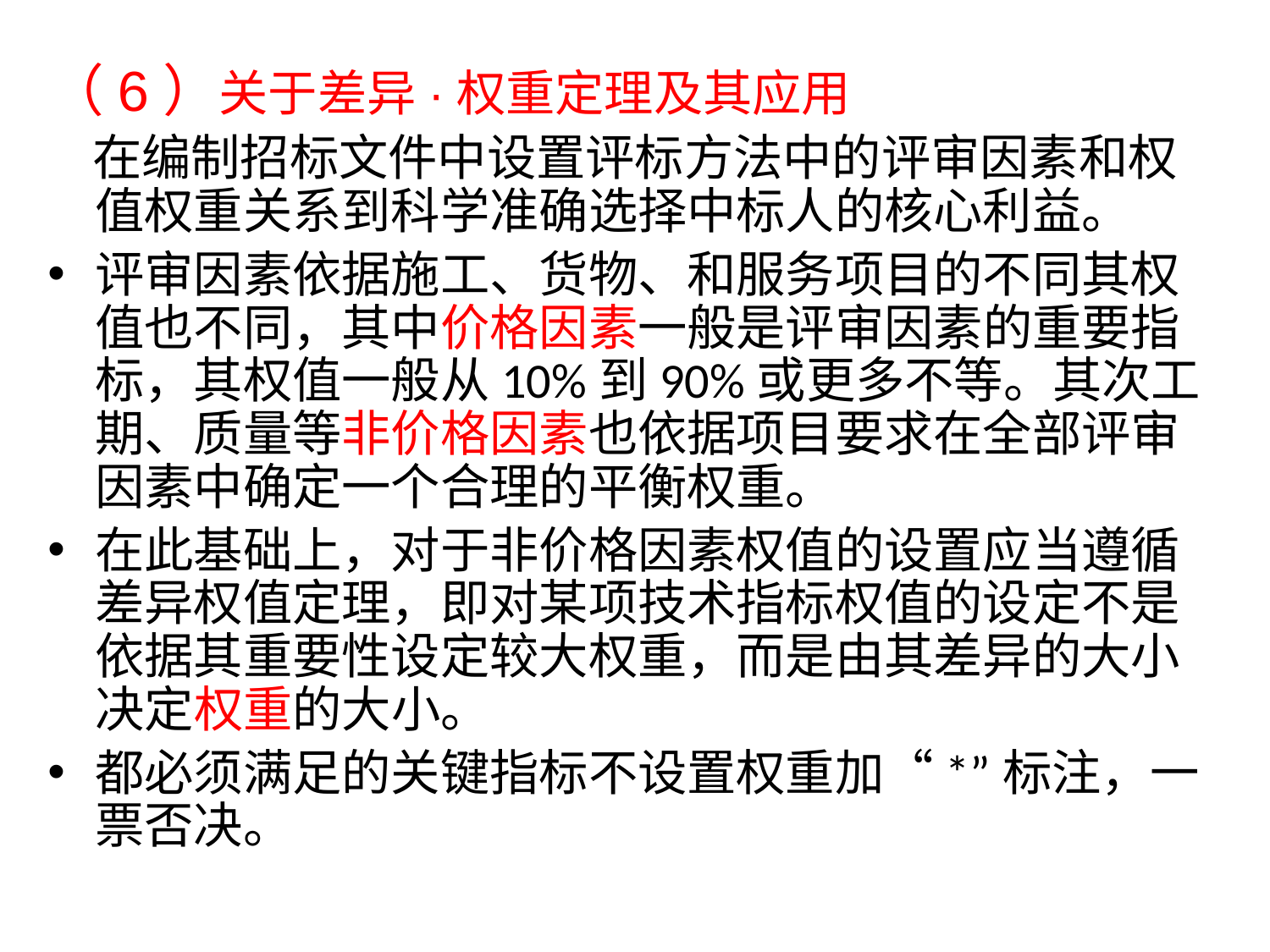

（6）关于差异·权重定理及其应用
   在编制招标文件中设置评标方法中的评审因素和权值权重关系到科学准确选择中标人的核心利益。
评审因素依据施工、货物、和服务项目的不同其权值也不同，其中价格因素一般是评审因素的重要指标，其权值一般从10%到90%或更多不等。其次工期、质量等非价格因素也依据项目要求在全部评审因素中确定一个合理的平衡权重。
在此基础上，对于非价格因素权值的设置应当遵循差异权值定理，即对某项技术指标权值的设定不是依据其重要性设定较大权重，而是由其差异的大小决定权重的大小。
都必须满足的关键指标不设置权重加“*”标注，一票否决。